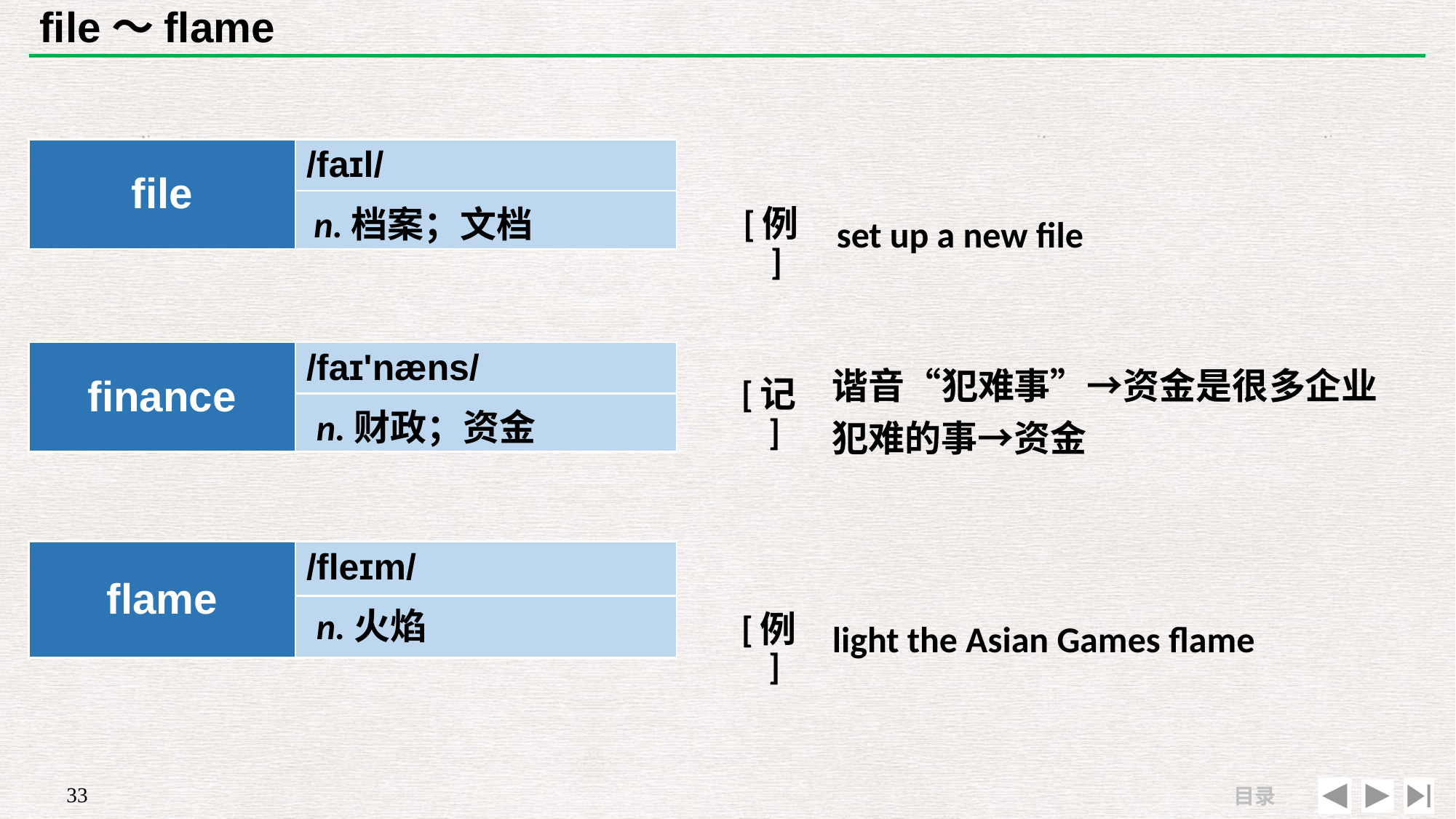

# file～flame

| file | /faɪl/ |
| --- | --- |
|  |  |
|  |  |
| --- | --- |
| [例] | set up a new file |
n.档案；文档
| finance | /faɪ'næns/ |
| --- | --- |
|  |  |
| [记] | 谐音“犯难事”→资金是很多企业 犯难的事→资金 |
| --- | --- |
|  |  |
n.财政；资金
|  |  |
| --- | --- |
| [例] | light the Asian Games flame |
| flame | /fleɪm/ |
| --- | --- |
|  |  |
n.火焰